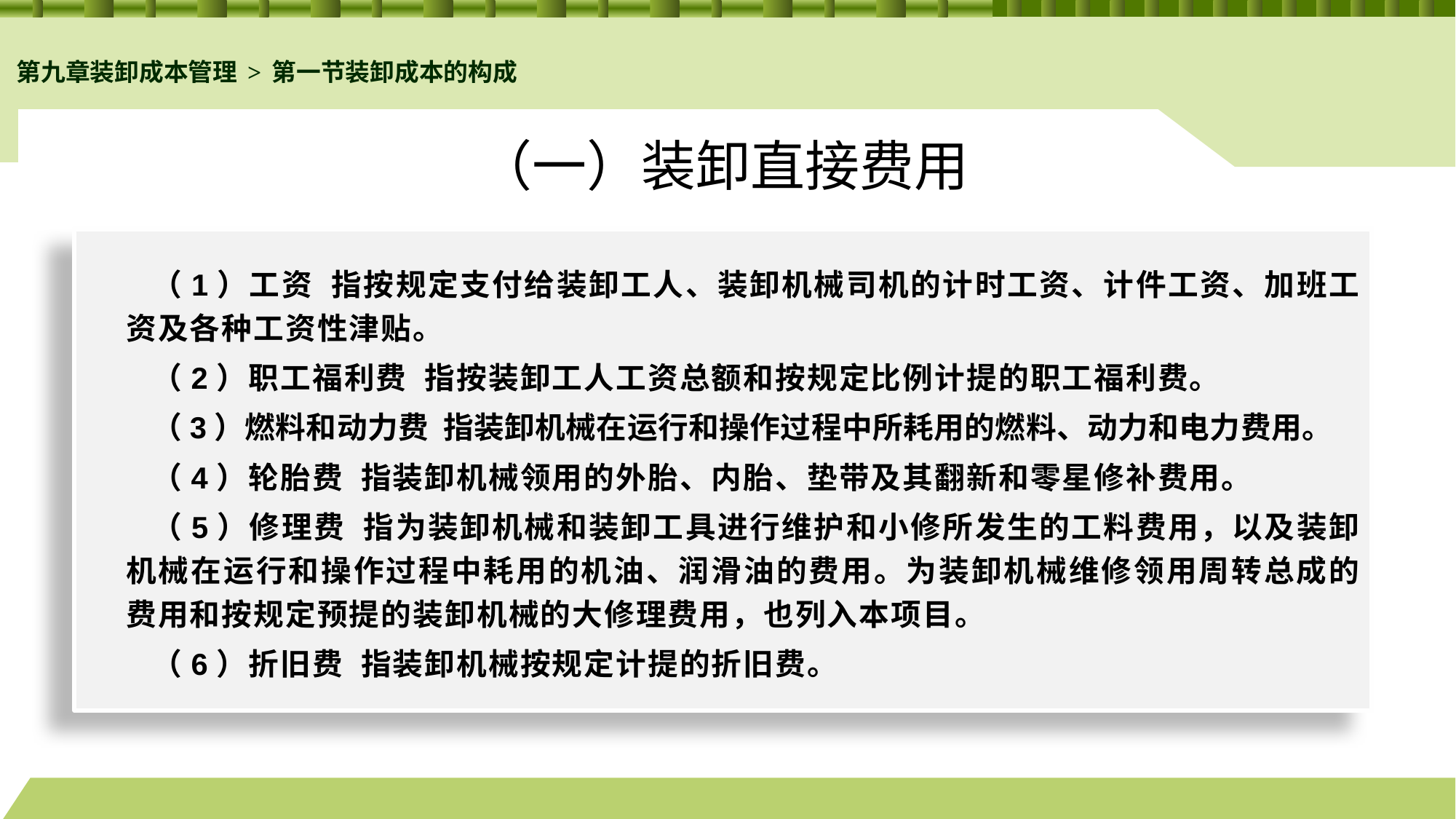

第九章装卸成本管理>第一节装卸成本的构成
# （一）装卸直接费用
（1）工资  指按规定支付给装卸工人、装卸机械司机的计时工资、计件工资、加班工资及各种工资性津贴。
（2）职工福利费  指按装卸工人工资总额和按规定比例计提的职工福利费。
（3）燃料和动力费  指装卸机械在运行和操作过程中所耗用的燃料、动力和电力费用。
（4）轮胎费  指装卸机械领用的外胎、内胎、垫带及其翻新和零星修补费用。
（5）修理费  指为装卸机械和装卸工具进行维护和小修所发生的工料费用，以及装卸机械在运行和操作过程中耗用的机油、润滑油的费用。为装卸机械维修领用周转总成的费用和按规定预提的装卸机械的大修理费用，也列入本项目。
（6）折旧费  指装卸机械按规定计提的折旧费。